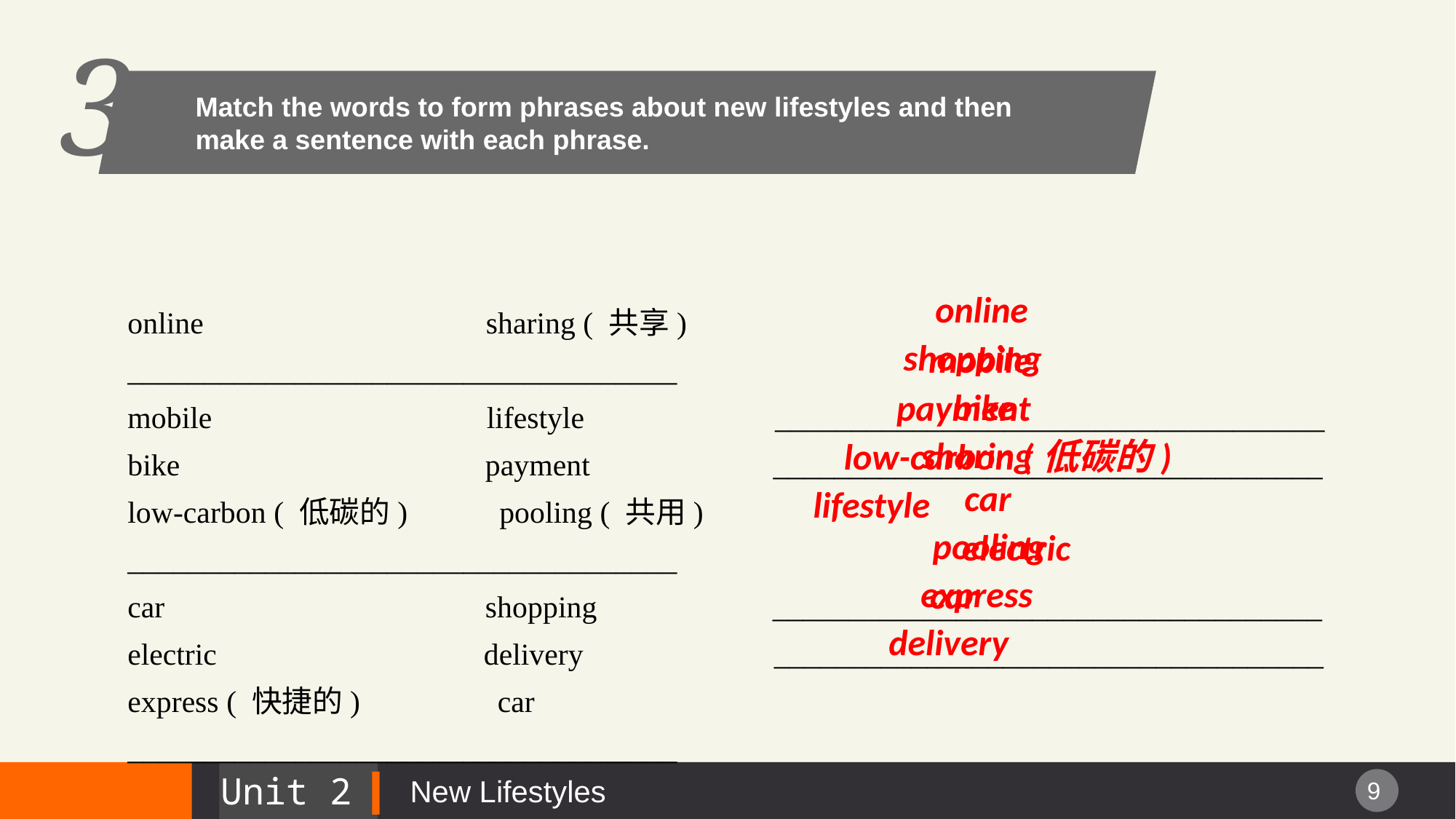

3
Match the words to form phrases about new lifestyles and then make a sentence with each phrase.
online shopping
online                                     sharing ( 共享)              ____________________________________
mobile                                    lifestyle                         ____________________________________
bike                                        payment                        ____________________________________
low-carbon ( 低碳的)            pooling ( 共用)             ____________________________________
car                                          shopping                       ____________________________________
electric                                   delivery                         ____________________________________
express ( 快捷的)                  car                                 ____________________________________
mobile payment
bike sharing
low-carbon (低碳的) lifestyle
car pooling
electric car
express delivery